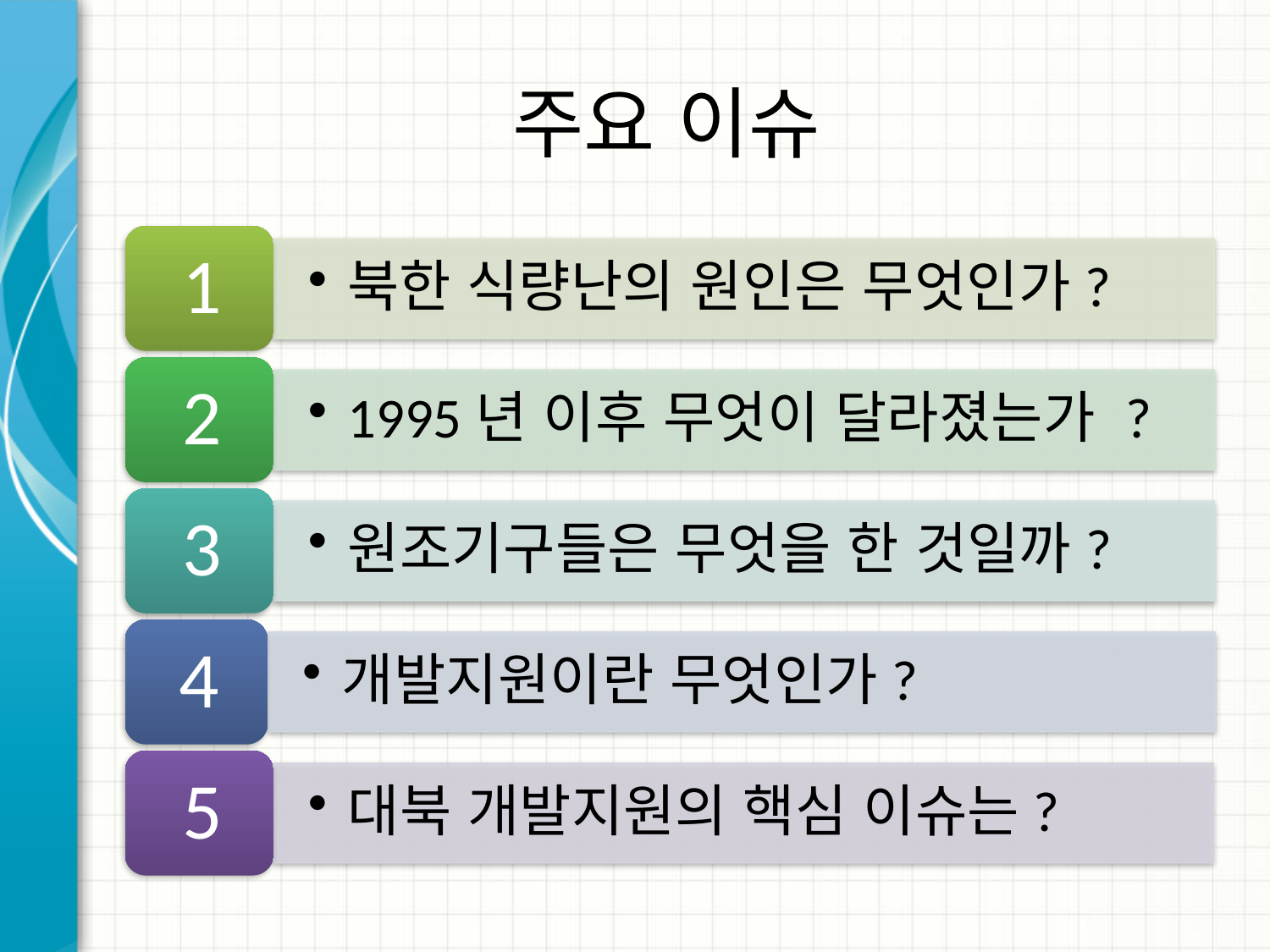

# 주요 이슈
북한 식량난의 원인은 무엇인가?
1
1995년 이후 무엇이 달라졌는가 ?
2
원조기구들은 무엇을 한 것일까?
3
개발지원이란 무엇인가?
4
대북 개발지원의 핵심 이슈는?
5